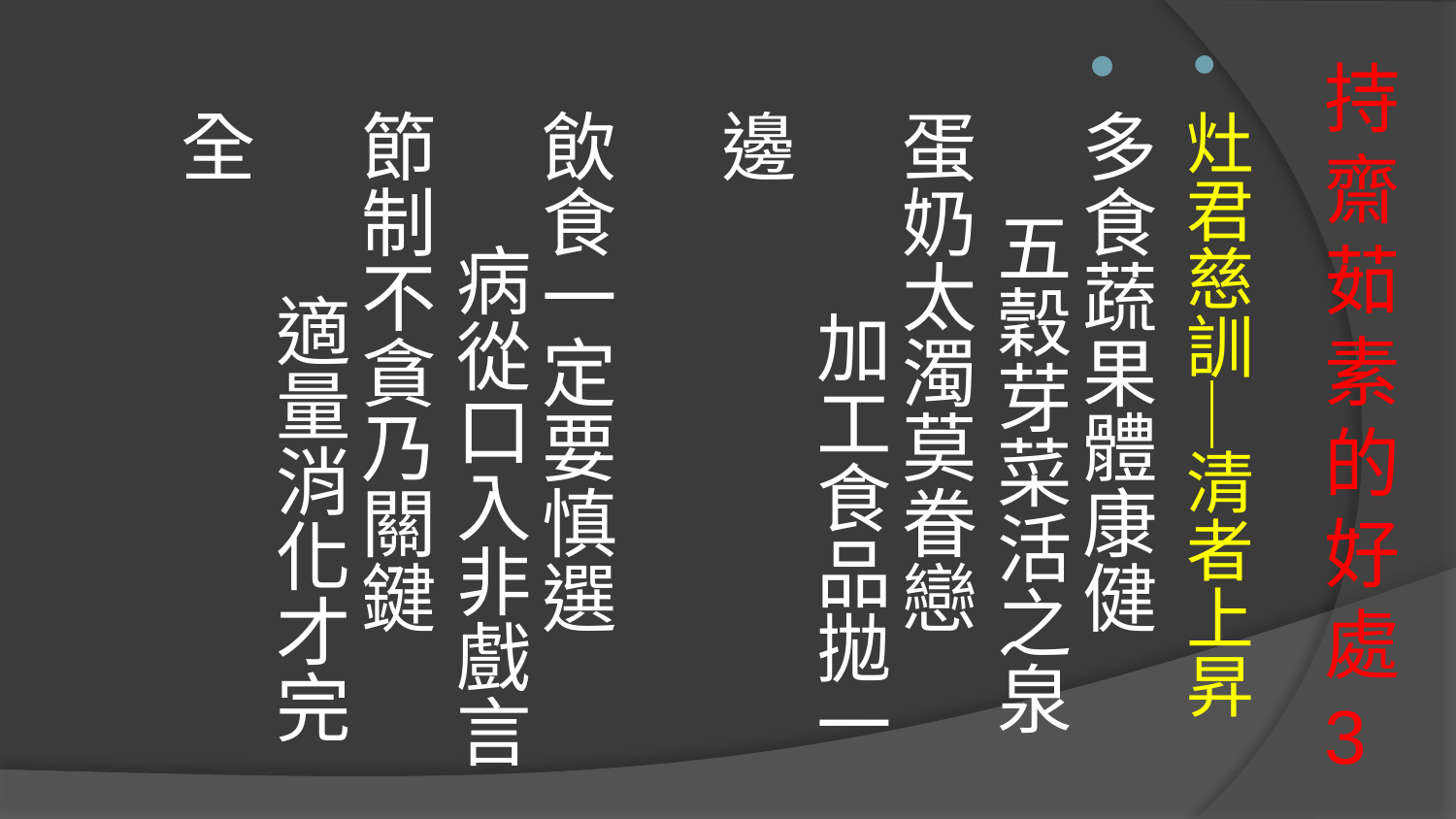

灶君慈訓─清者上昇
多食蔬果體康健               五穀芽菜活之泉
蛋奶太濁莫眷戀                     加工食品拋一邊
飲食一定要慎選                 病從口入非戲言
節制不貪乃關鍵                    適量消化才完全
# 持齋茹素的好處3